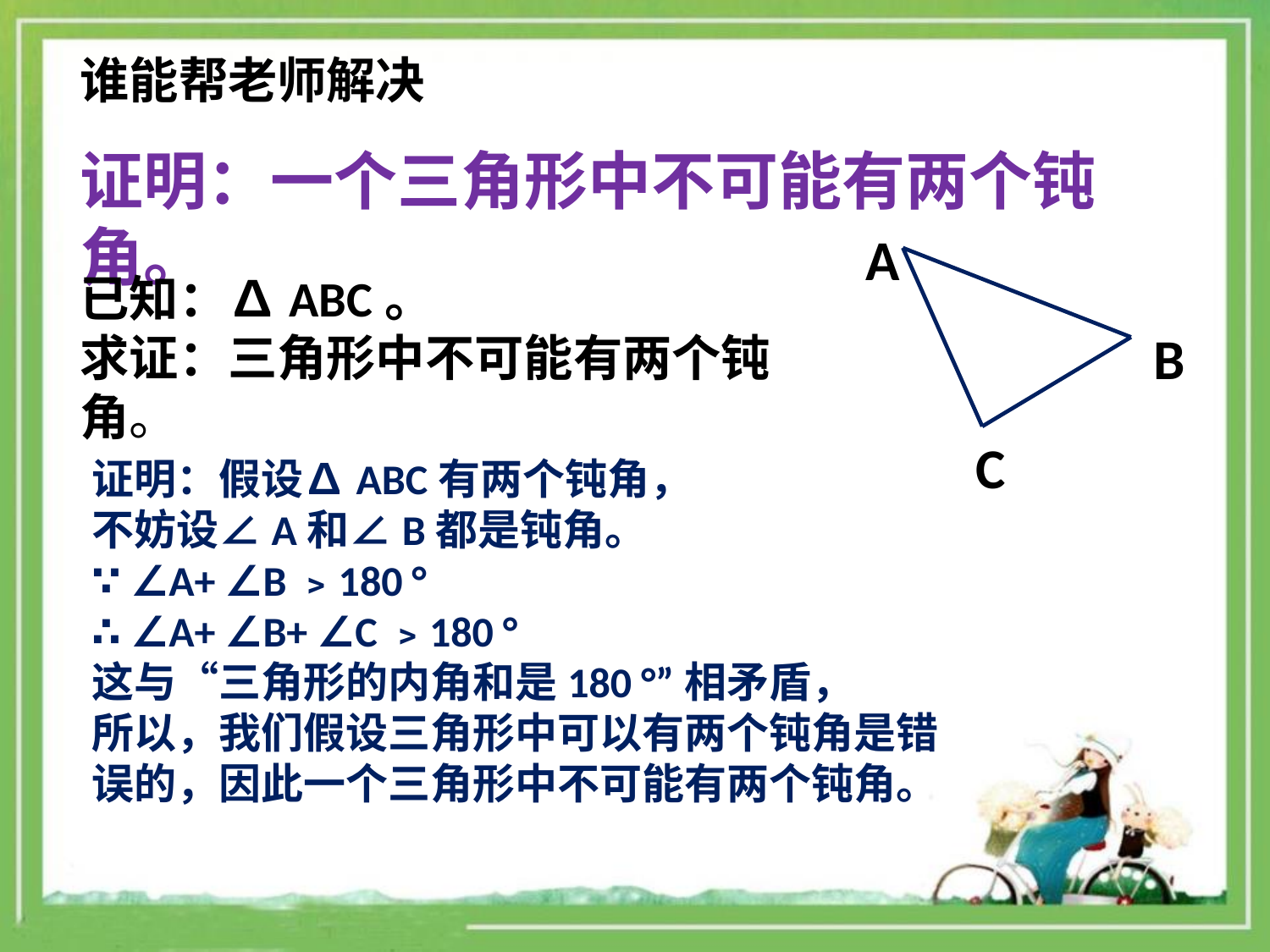

谁能帮老师解决
证明：一个三角形中不可能有两个钝角。
A
已知：∆ABC。
求证：三角形中不可能有两个钝角。
B
C
证明：假设∆ABC有两个钝角，
不妨设∠A和∠B都是钝角。
∵ ∠A+ ∠B ﹥180 °
∴ ∠A+ ∠B+ ∠C ﹥180 °
这与“三角形的内角和是180 °”相矛盾，
所以，我们假设三角形中可以有两个钝角是错误的，因此一个三角形中不可能有两个钝角。